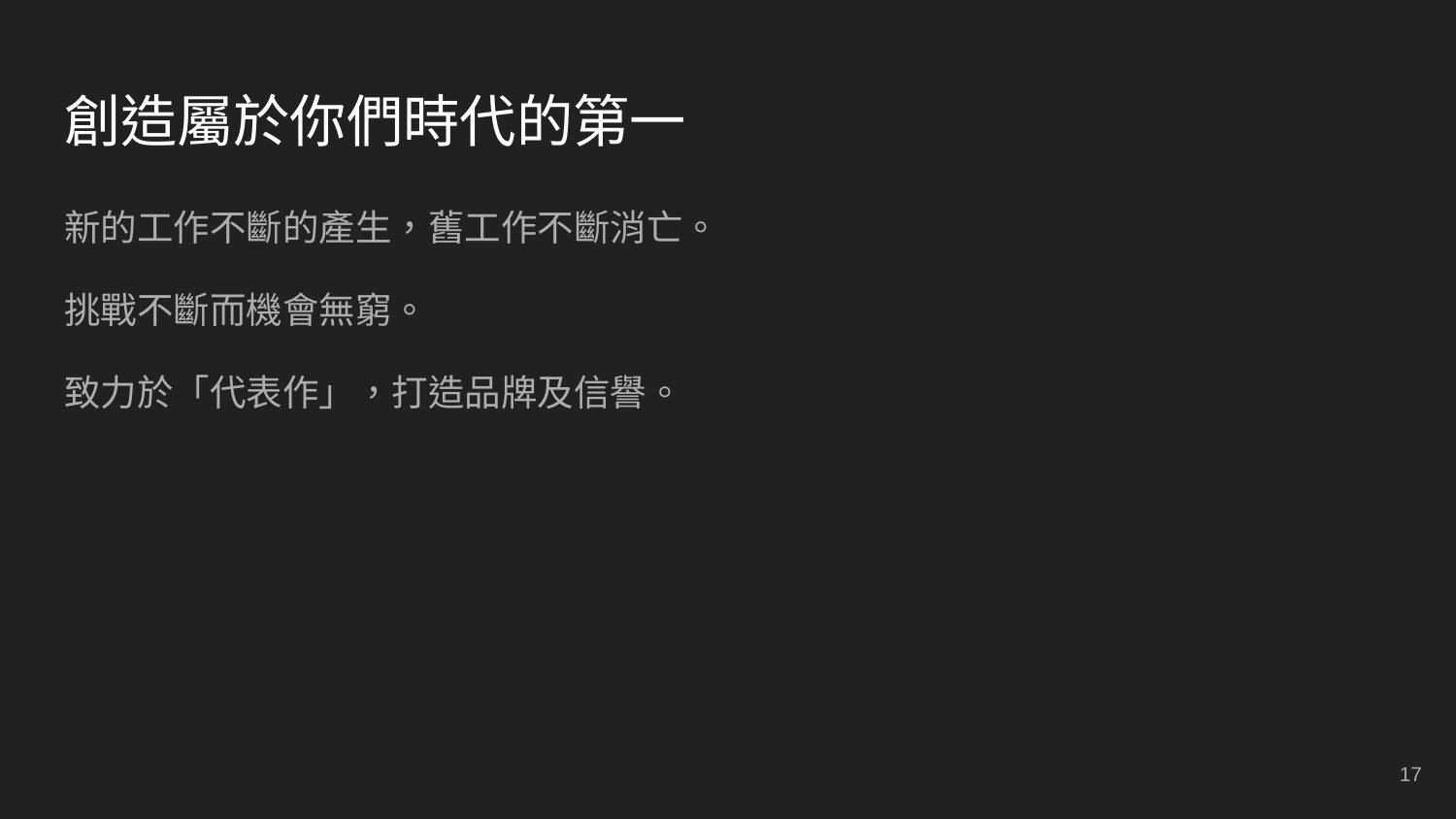

# 創造屬於你們時代的第一
新的工作不斷的產生，舊工作不斷消亡。
挑戰不斷而機會無窮。
致力於「代表作」，打造品牌及信譽。

17